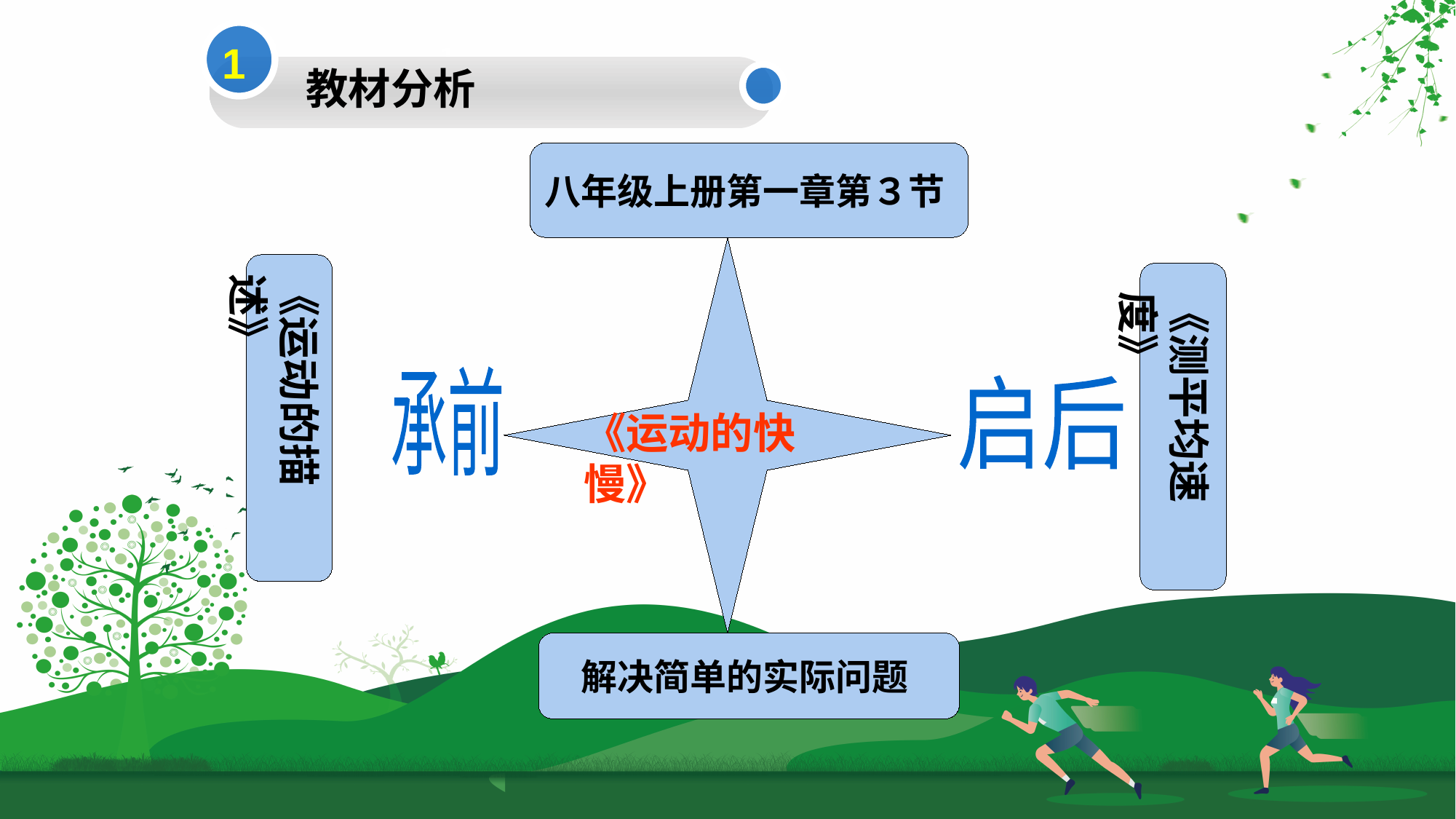

教材分析

1
1
八年级上册第一章第３节

《运动的描述》

《测平均速度》

承前
启后

《运动的快慢》

解决简单的实际问题